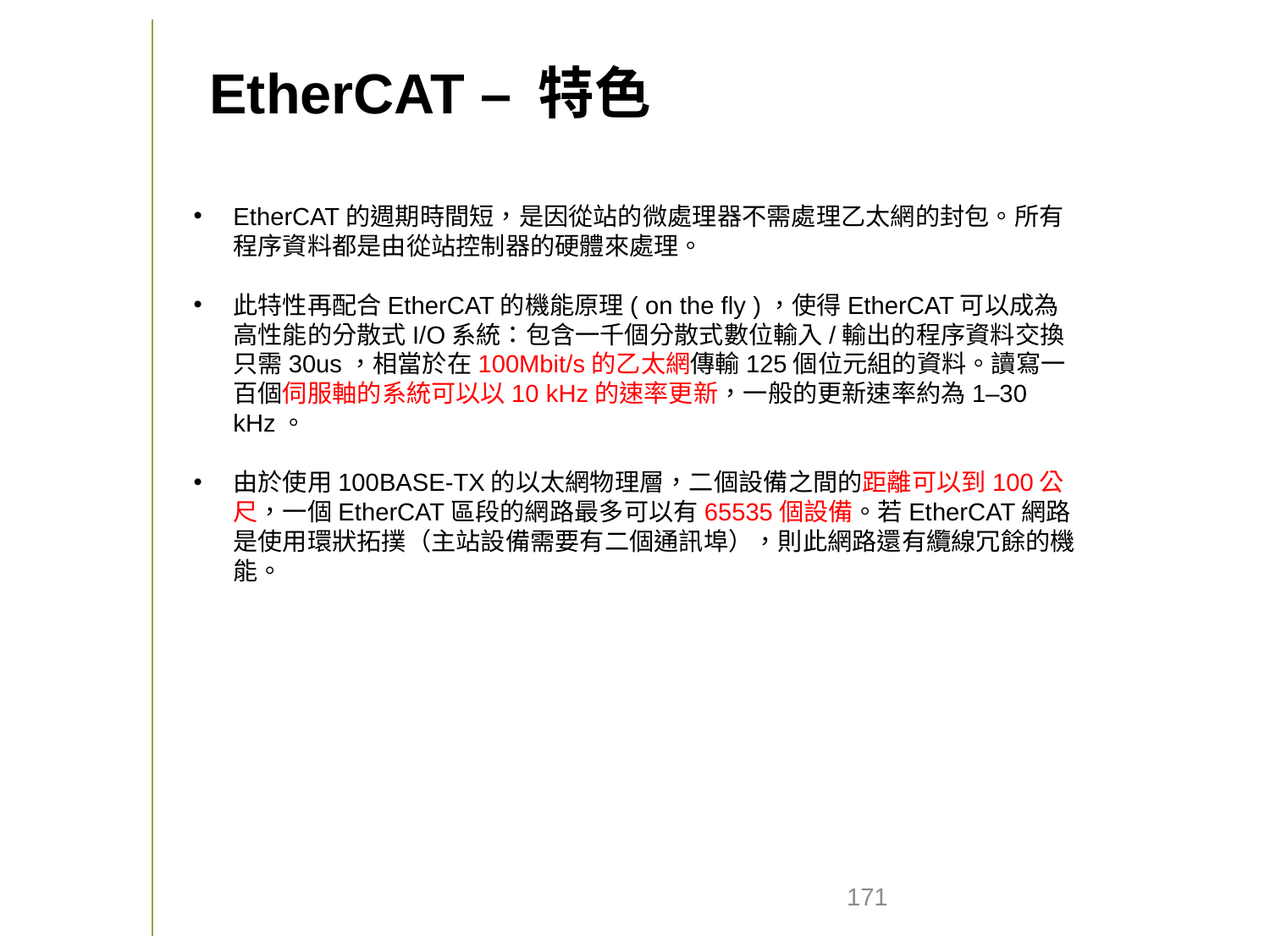

# EtherCAT – 特色
EtherCAT的週期時間短，是因從站的微處理器不需處理乙太網的封包。所有程序資料都是由從站控制器的硬體來處理。

此特性再配合EtherCAT的機能原理( on the fly )，使得EtherCAT可以成為高性能的分散式I/O系統：包含一千個分散式數位輸入/輸出的程序資料交換只需30us，相當於在100Mbit/s的乙太網傳輸125個位元組的資料。讀寫一百個伺服軸的系統可以以10 kHz的速率更新，一般的更新速率約為1–30 kHz。

由於使用100BASE-TX的以太網物理層，二個設備之間的距離可以到100公尺，一個EtherCAT區段的網路最多可以有65535個設備。若EtherCAT網路是使用環狀拓撲（主站設備需要有二個通訊埠），則此網路還有纜線冗餘的機能。
171